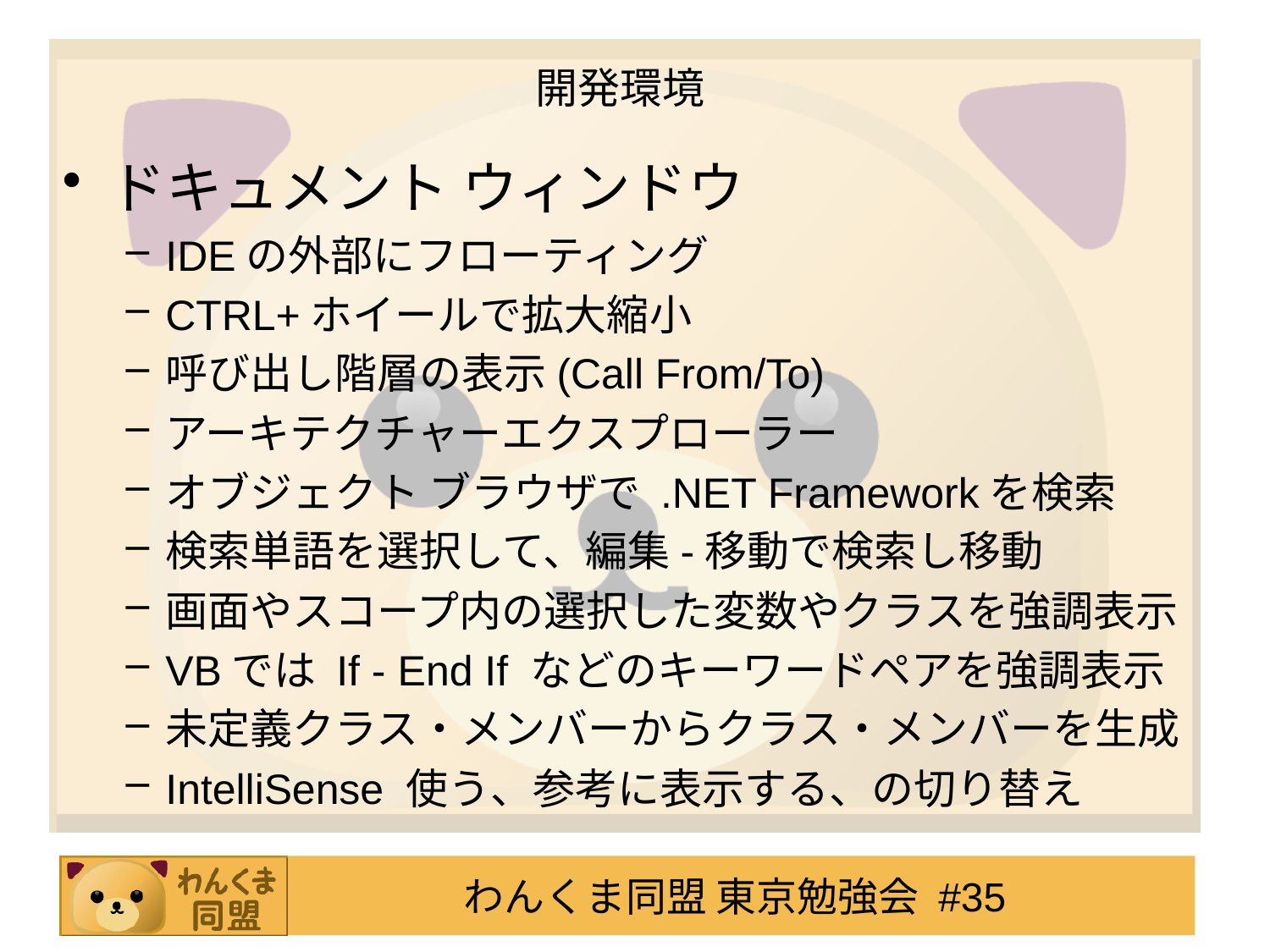

# 開発環境
ドキュメント ウィンドウ
IDEの外部にフローティング
CTRL+ホイールで拡大縮小
呼び出し階層の表示(Call From/To)
アーキテクチャーエクスプローラー
オブジェクト ブラウザで .NET Frameworkを検索
検索単語を選択して、編集-移動で検索し移動
画面やスコープ内の選択した変数やクラスを強調表示
VBでは If - End If などのキーワードペアを強調表示
未定義クラス・メンバーからクラス・メンバーを生成
IntelliSense 使う、参考に表示する、の切り替え